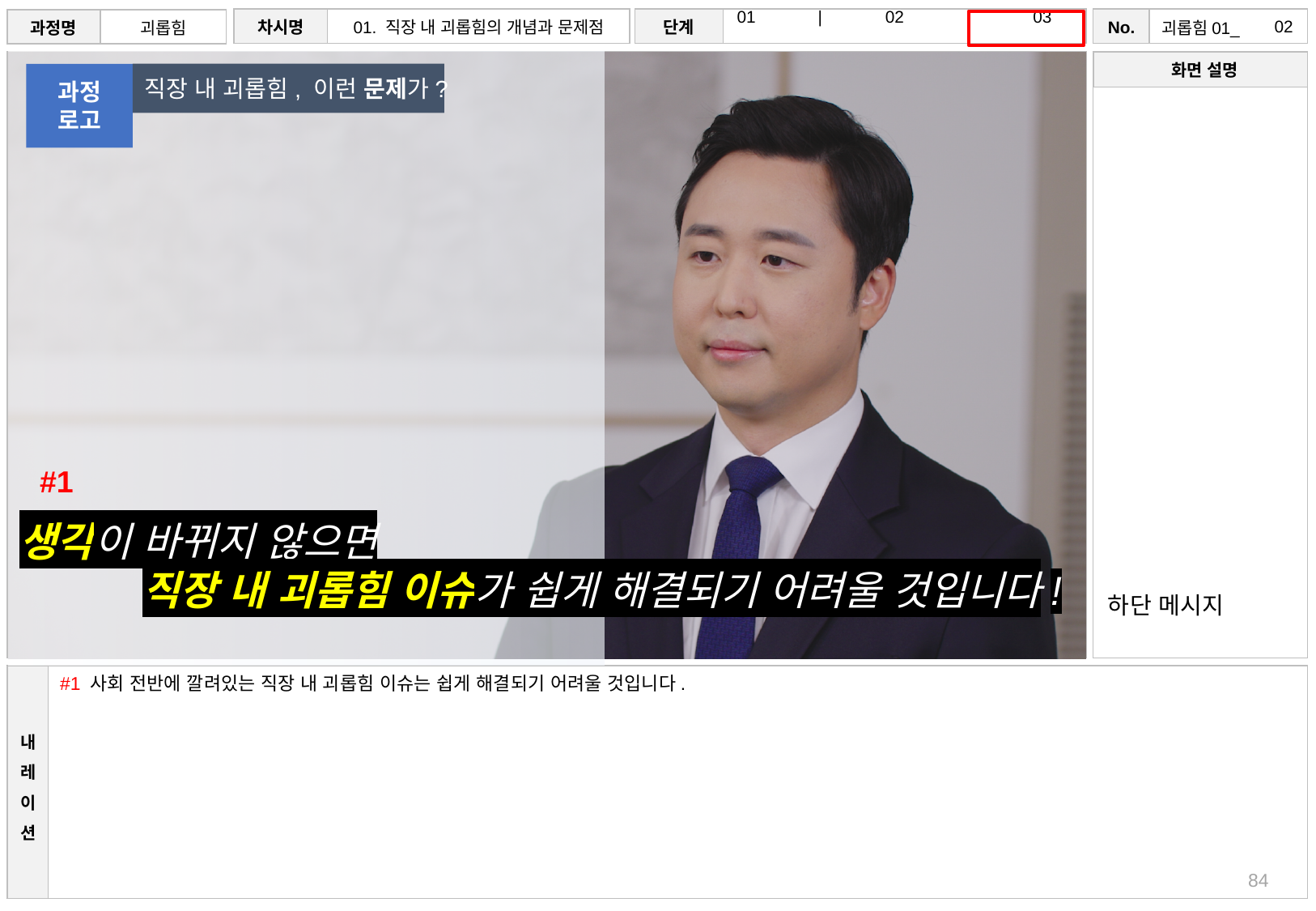

# 02
직장 내 괴롭힘, 이런 문제가?
과정
로고

#1
생각이 바뀌지 않으면
          직장 내 괴롭힘 이슈가 쉽게 해결되기 어려울 것입니다!
하단 메시지
#1 사회 전반에 깔려있는 직장 내 괴롭힘 이슈는 쉽게 해결되기 어려울 것입니다.
84